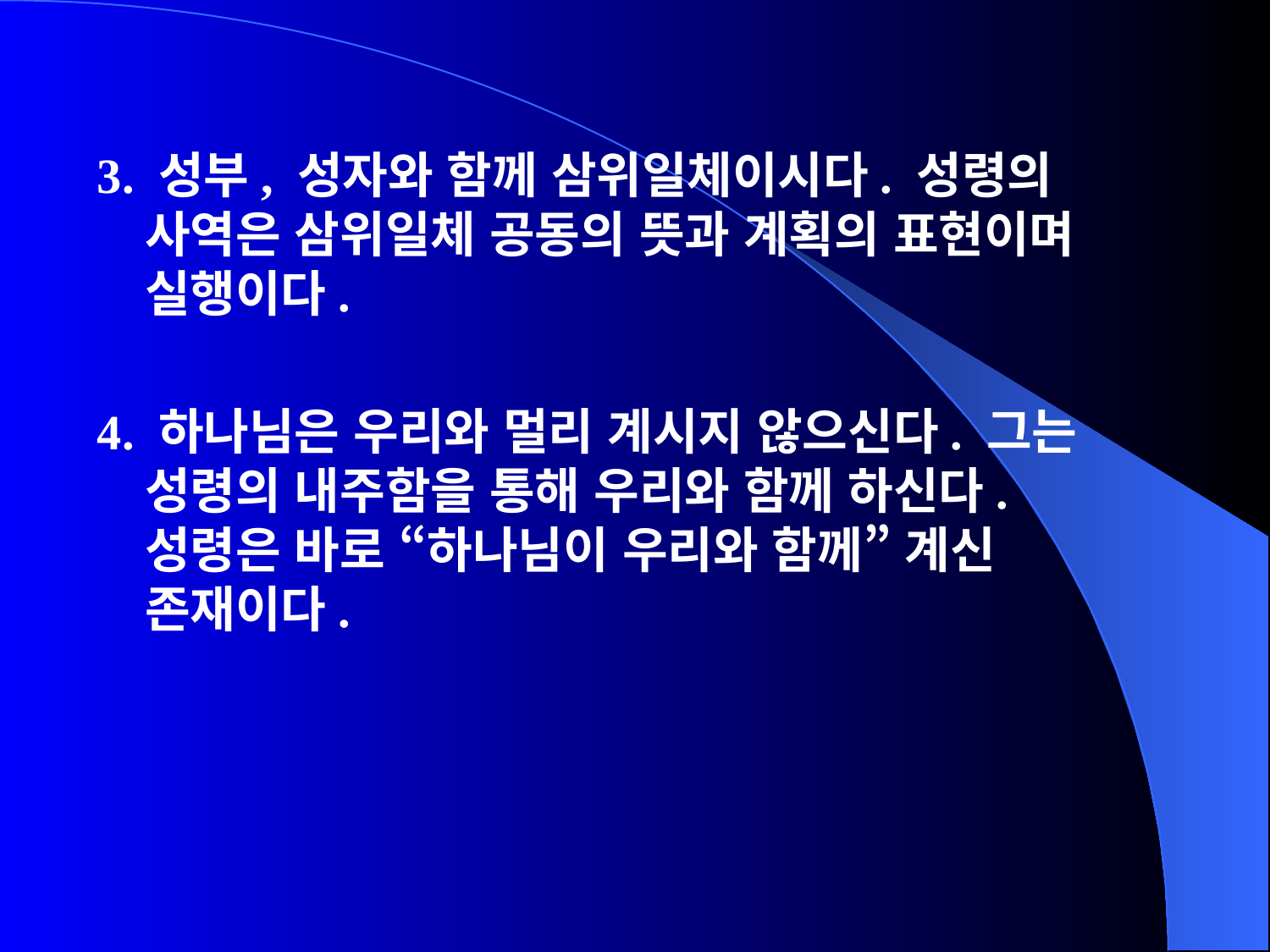

3. 성부, 성자와 함께 삼위일체이시다. 성령의 사역은 삼위일체 공동의 뜻과 계획의 표현이며 실행이다.

4. 하나님은 우리와 멀리 계시지 않으신다. 그는 성령의 내주함을 통해 우리와 함께 하신다. 성령은 바로 “하나님이 우리와 함께” 계신 존재이다.